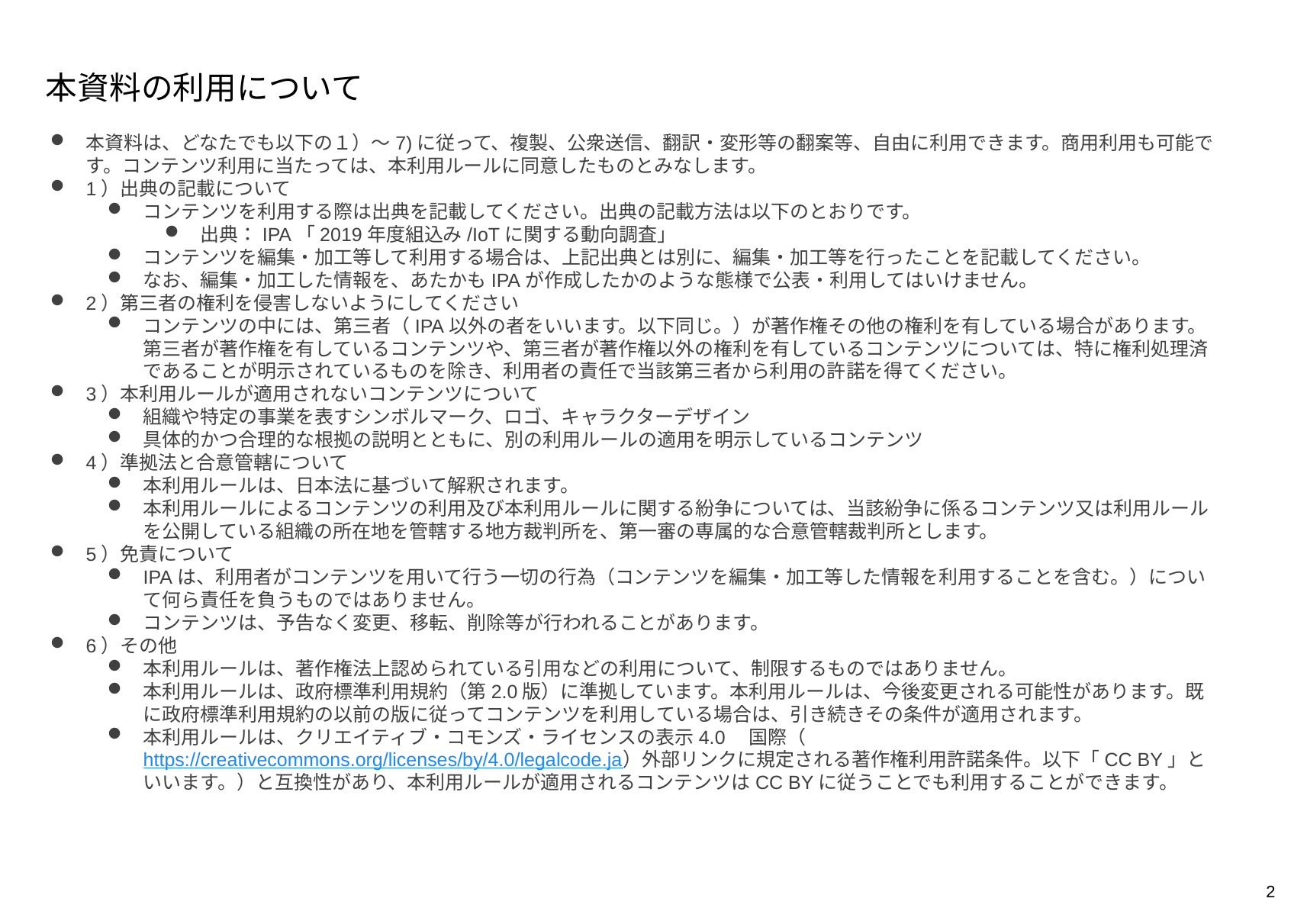

本資料の利用について
本資料は、どなたでも以下の１）～7)に従って、複製、公衆送信、翻訳・変形等の翻案等、自由に利用できます。商用利用も可能です。コンテンツ利用に当たっては、本利用ルールに同意したものとみなします。
1）出典の記載について
コンテンツを利用する際は出典を記載してください。出典の記載方法は以下のとおりです。
出典：IPA「2019年度組込み/IoTに関する動向調査」
コンテンツを編集・加工等して利用する場合は、上記出典とは別に、編集・加工等を行ったことを記載してください。
なお、編集・加工した情報を、あたかもIPAが作成したかのような態様で公表・利用してはいけません。
2）第三者の権利を侵害しないようにしてください
コンテンツの中には、第三者（IPA以外の者をいいます。以下同じ。）が著作権その他の権利を有している場合があります。第三者が著作権を有しているコンテンツや、第三者が著作権以外の権利を有しているコンテンツについては、特に権利処理済であることが明示されているものを除き、利用者の責任で当該第三者から利用の許諾を得てください。
3）本利用ルールが適用されないコンテンツについて
組織や特定の事業を表すシンボルマーク、ロゴ、キャラクターデザイン
具体的かつ合理的な根拠の説明とともに、別の利用ルールの適用を明示しているコンテンツ
4）準拠法と合意管轄について
本利用ルールは、日本法に基づいて解釈されます。
本利用ルールによるコンテンツの利用及び本利用ルールに関する紛争については、当該紛争に係るコンテンツ又は利用ルールを公開している組織の所在地を管轄する地方裁判所を、第一審の専属的な合意管轄裁判所とします。
5）免責について
IPAは、利用者がコンテンツを用いて行う一切の行為（コンテンツを編集・加工等した情報を利用することを含む。）について何ら責任を負うものではありません。
コンテンツは、予告なく変更、移転、削除等が行われることがあります。
6）その他
本利用ルールは、著作権法上認められている引用などの利用について、制限するものではありません。
本利用ルールは、政府標準利用規約（第2.0版）に準拠しています。本利用ルールは、今後変更される可能性があります。既に政府標準利用規約の以前の版に従ってコンテンツを利用している場合は、引き続きその条件が適用されます。
本利用ルールは、クリエイティブ・コモンズ・ライセンスの表示4.0　国際（https://creativecommons.org/licenses/by/4.0/legalcode.ja）外部リンクに規定される著作権利用許諾条件。以下「CC BY」といいます。）と互換性があり、本利用ルールが適用されるコンテンツはCC BYに従うことでも利用することができます。
2